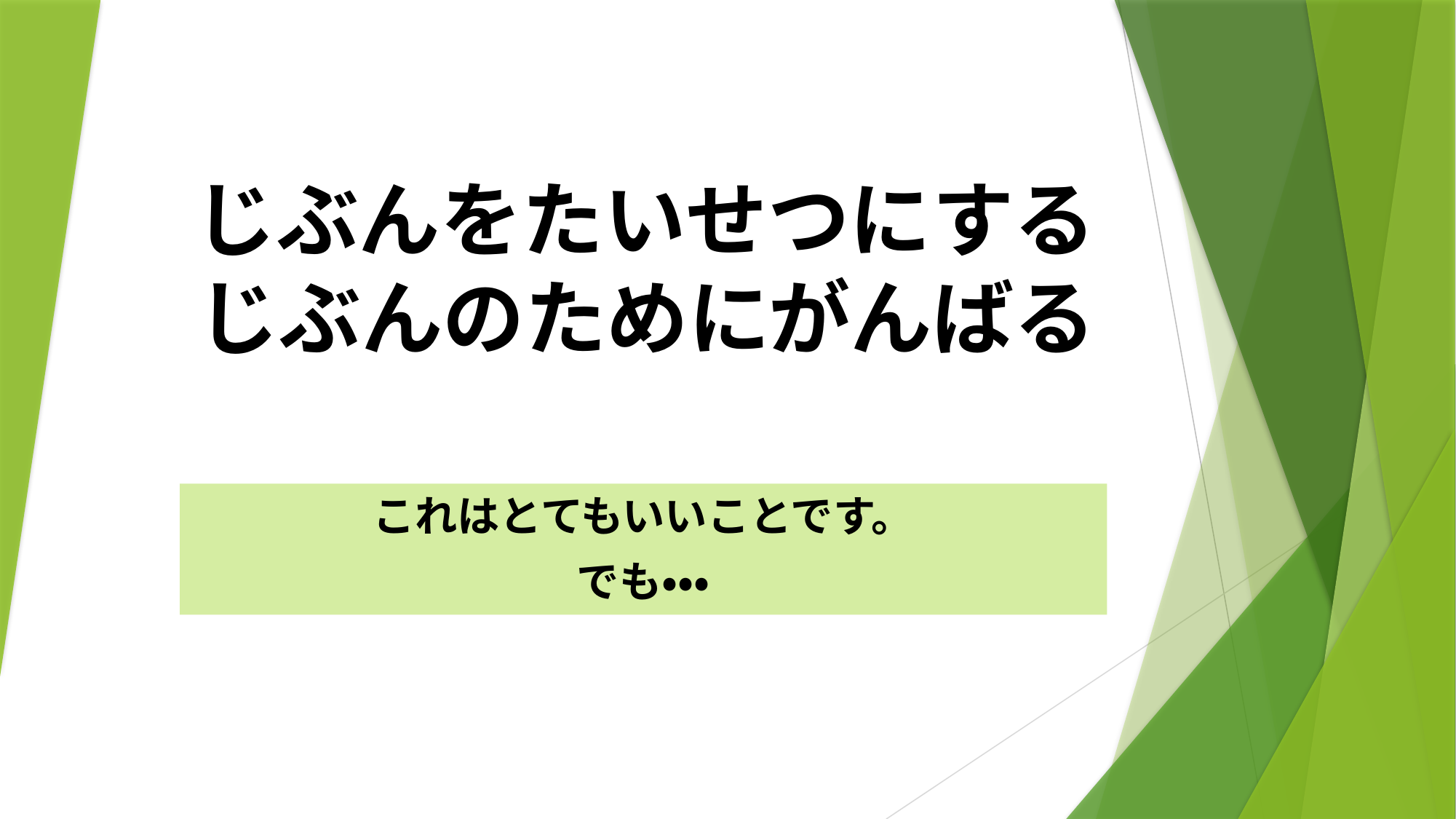

# じぶんをたいせつにする じぶんのためにがんばる
これはとてもいいことです。
でも・・・